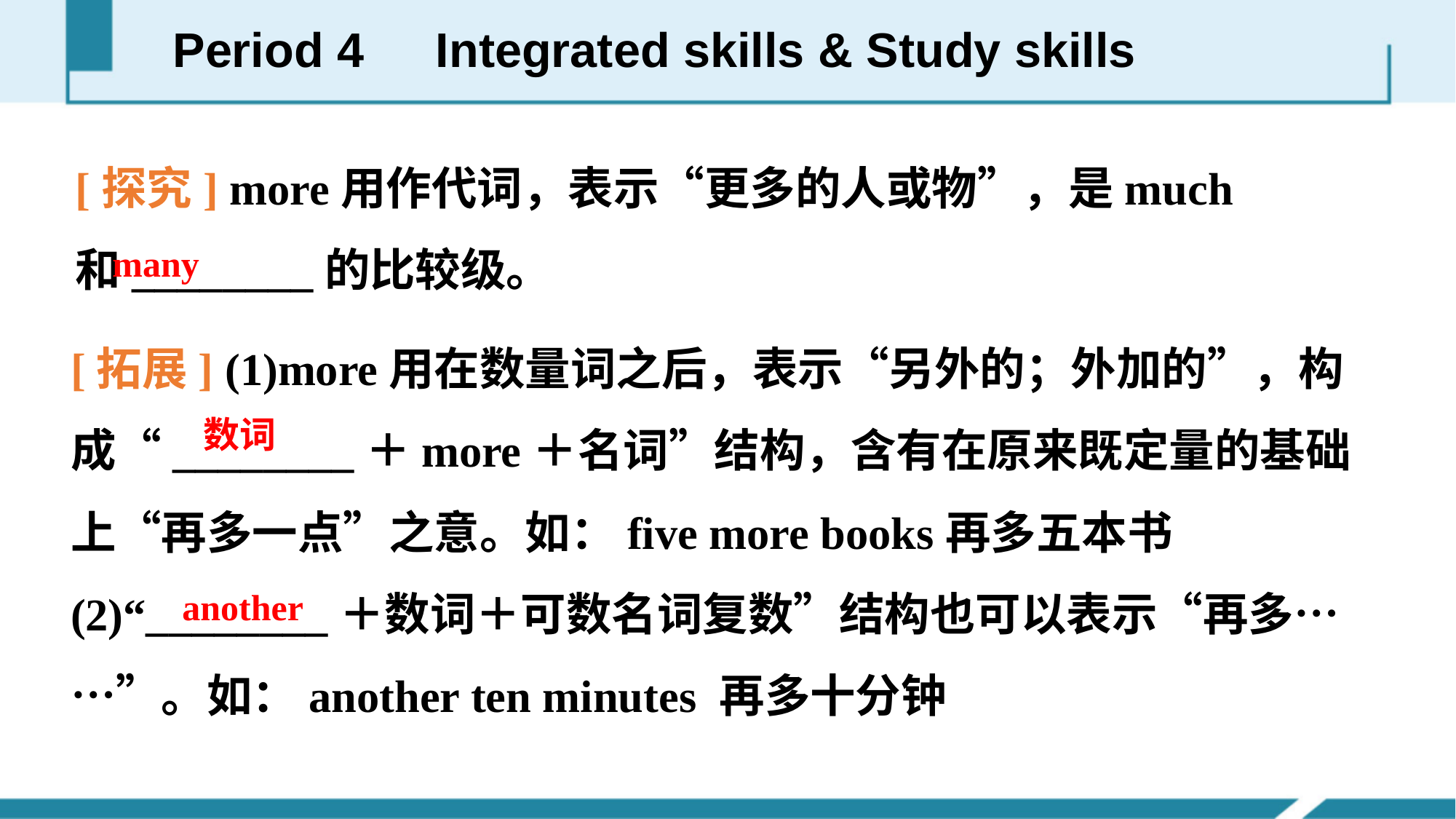

Period 4　Integrated skills & Study skills
[探究] more用作代词，表示“更多的人或物”，是much和________的比较级。
many
[拓展] (1)more用在数量词之后，表示“另外的；外加的”，构成“________＋more＋名词”结构，含有在原来既定量的基础上“再多一点”之意。如：five more books再多五本书
(2)“________＋数词＋可数名词复数”结构也可以表示“再多……”。如：another ten minutes 再多十分钟
数词
another